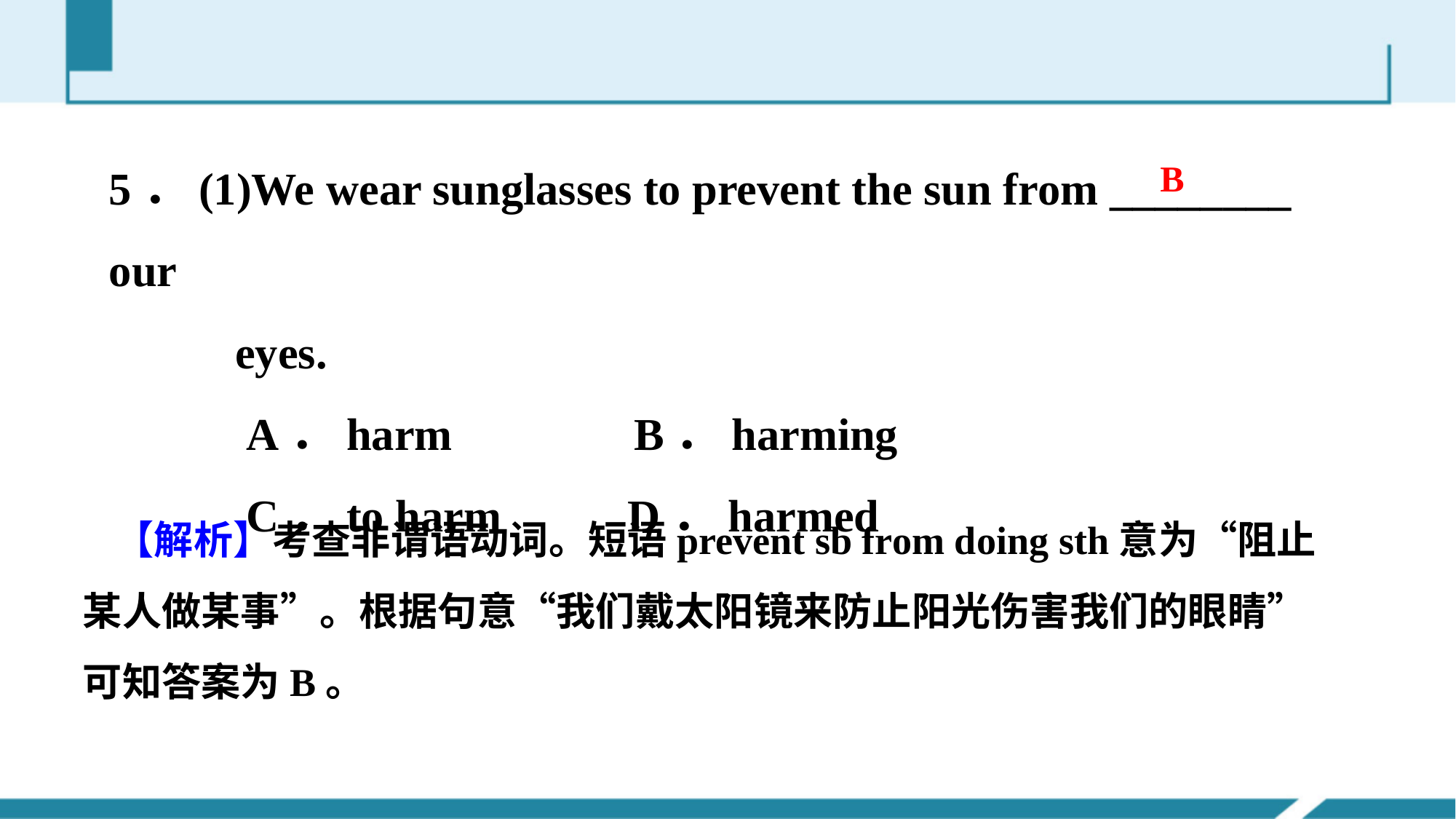

5．(1)We wear sunglasses to prevent the sun from ________ our
           eyes.
            A．harm　           B．harming
            C．to harm           D．harmed
B
【解析】考查非谓语动词。短语prevent sb from doing sth意为“阻止某人做某事”。根据句意“我们戴太阳镜来防止阳光伤害我们的眼睛”可知答案为B。